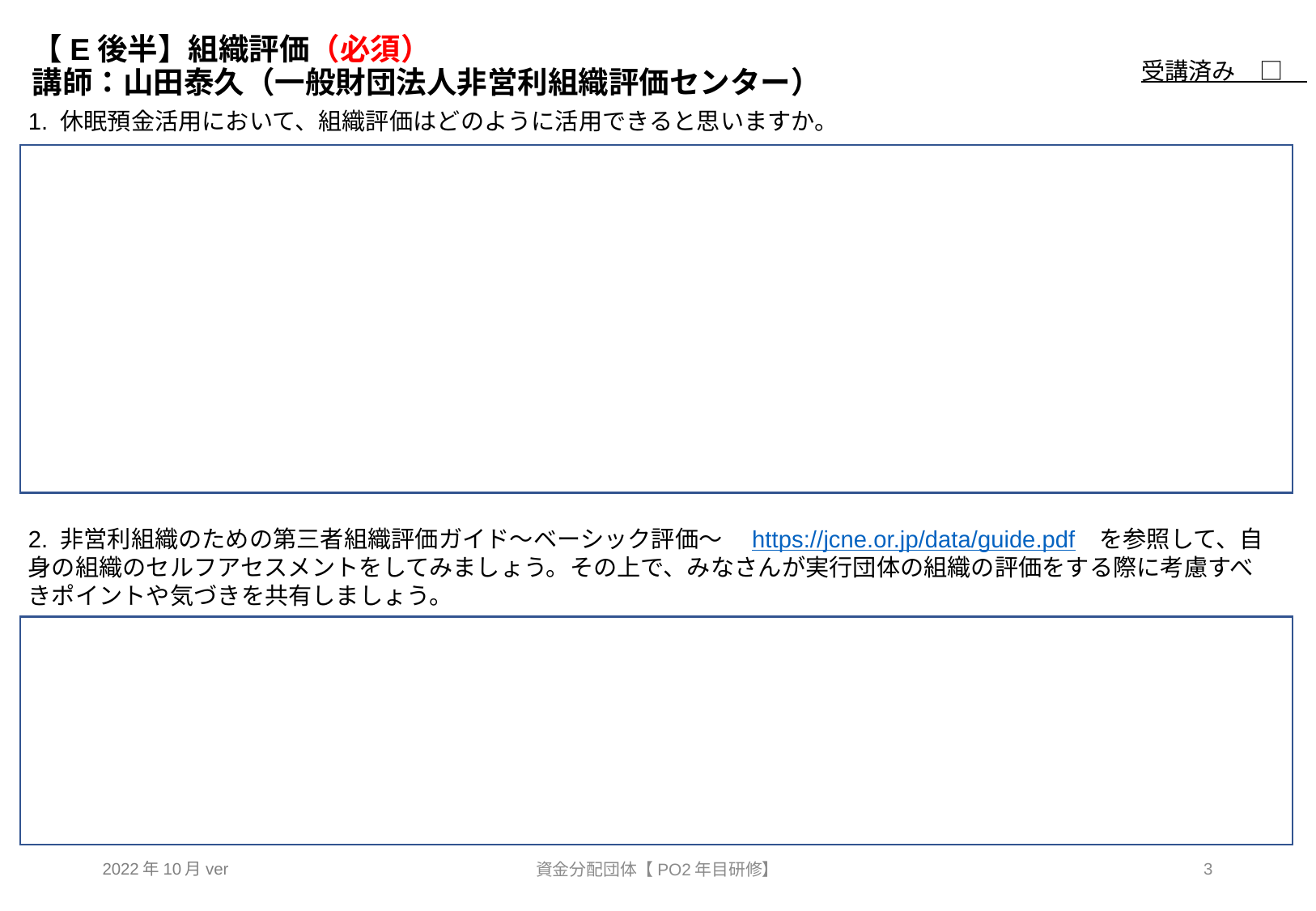

# 【E後半】組織評価（必須） 講師：山田泰久（一般財団法人非営利組織評価センター）
受講済み　□
1. 休眠預金活用において、組織評価はどのように活用できると思いますか。

2. 非営利組織のための第三者組織評価ガイド～ベーシック評価～　https://jcne.or.jp/data/guide.pdf　を参照して、自身の組織のセルフアセスメントをしてみましょう。その上で、みなさんが実行団体の組織の評価をする際に考慮すべきポイントや気づきを共有しましょう。

2022年10月ver
資金分配団体【PO2年目研修】
3